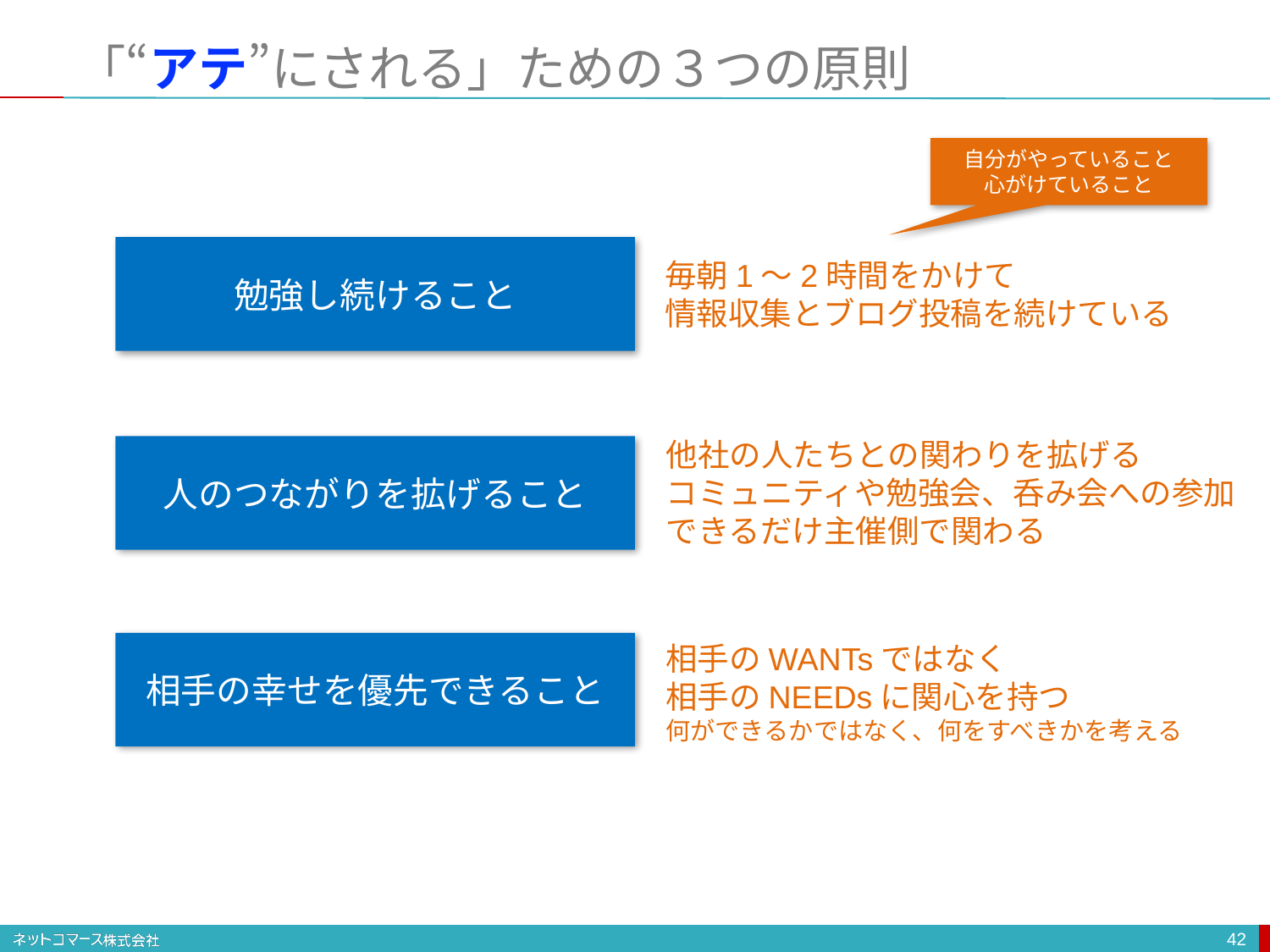

# 「“アテ”にされる」ための３つの原則
自分がやっていること
心がけていること
勉強し続けること
毎朝1〜2時間をかけて
情報収集とブログ投稿を続けている
他社の人たちとの関わりを拡げる
コミュニティや勉強会、呑み会への参加
できるだけ主催側で関わる
人のつながりを拡げること
相手の幸せを優先できること
相手のWANTsではなく
相手のNEEDsに関心を持つ
何ができるかではなく、何をすべきかを考える
42